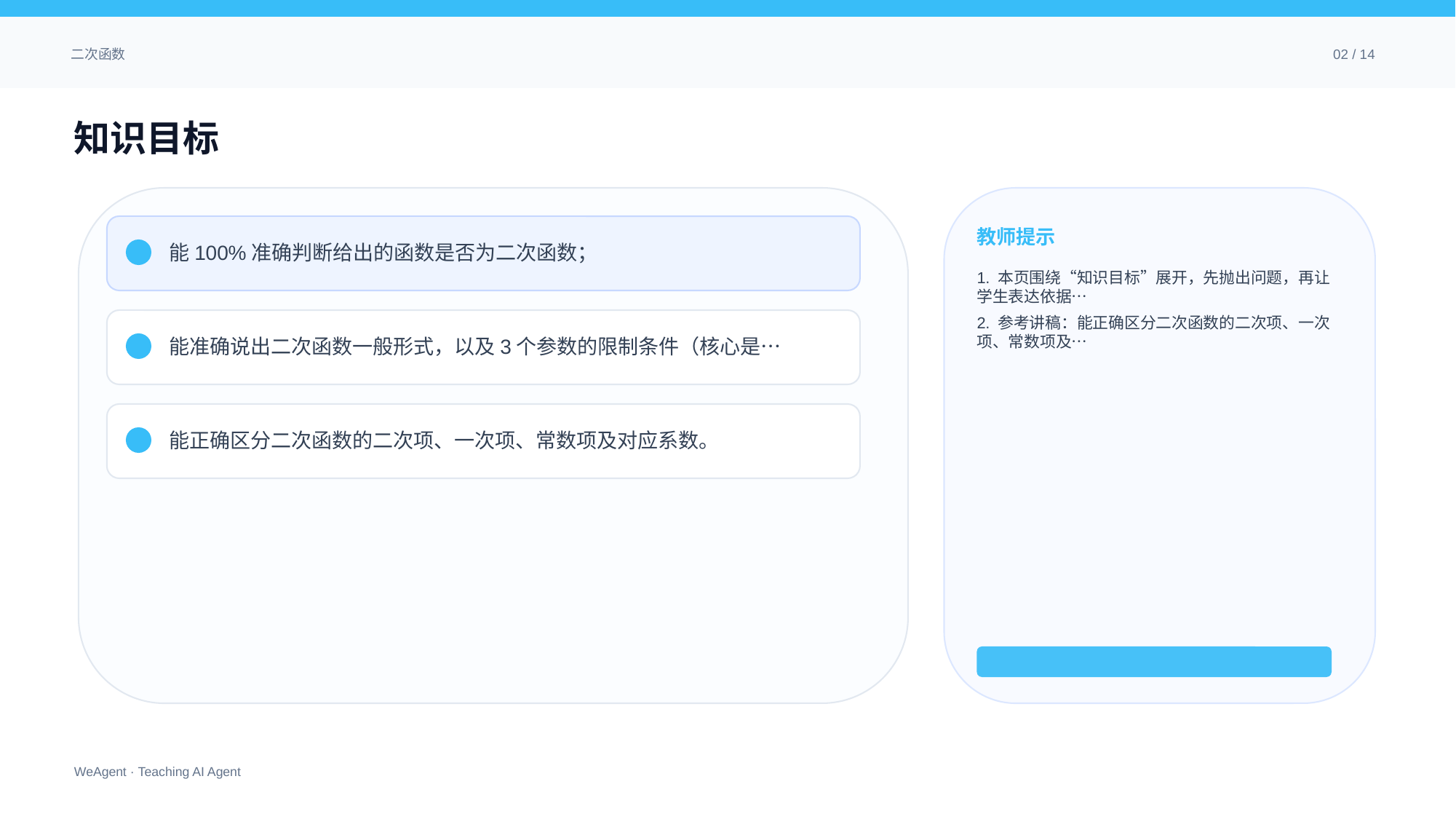

二次函数
02 / 14
知识目标

教师提示
能100%准确判断给出的函数是否为二次函数；

1. 本页围绕“知识目标”展开，先抛出问题，再让学生表达依据…
2. 参考讲稿：能正确区分二次函数的二次项、一次项、常数项及…

能准确说出二次函数一般形式，以及3个参数的限制条件（核心是…

能正确区分二次函数的二次项、一次项、常数项及对应系数。

WeAgent · Teaching AI Agent